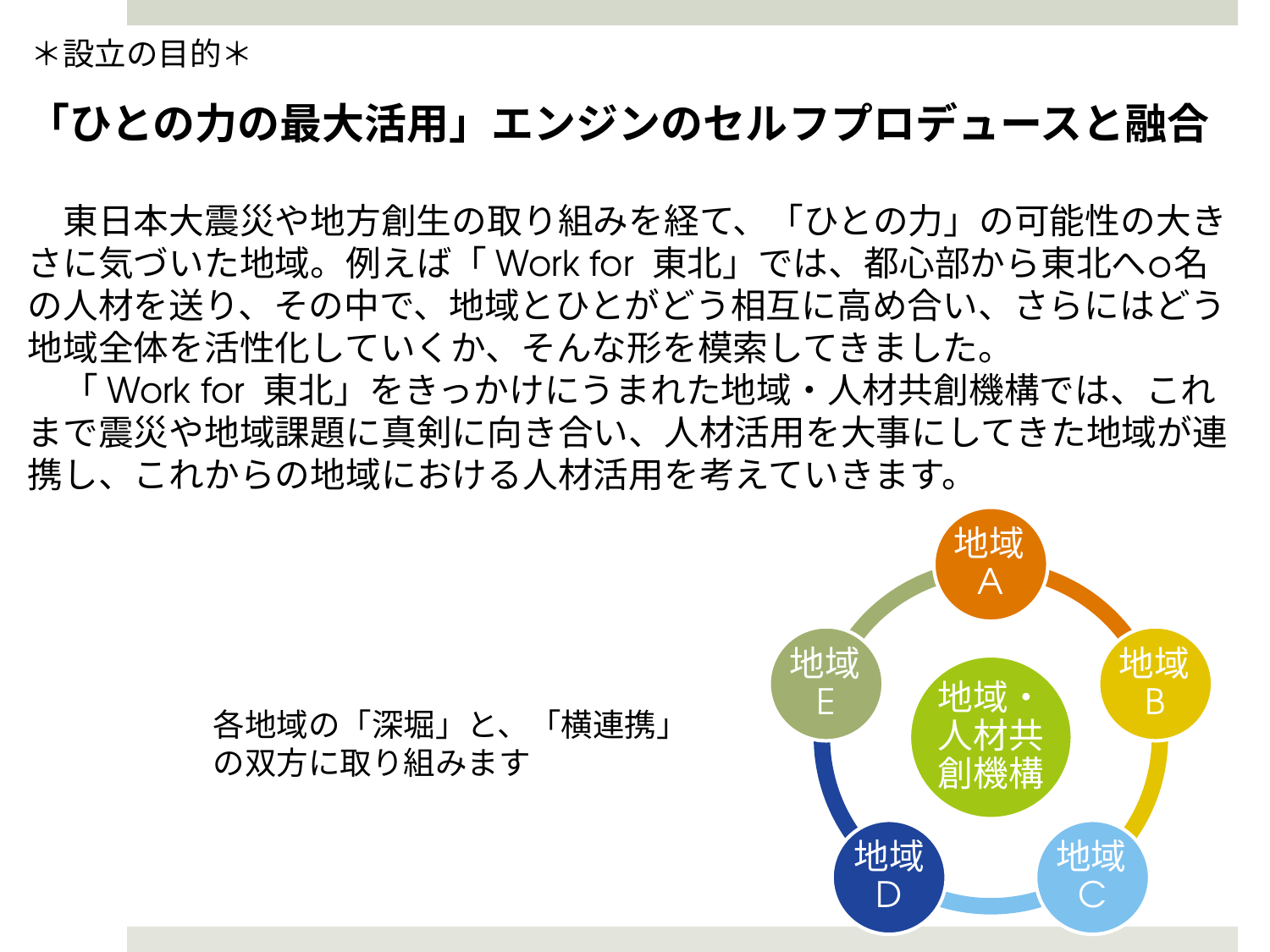

＊設立の目的＊
「ひとの力の最大活用」エンジンのセルフプロデュースと融合

　東日本大震災や地方創生の取り組みを経て、「ひとの力」の可能性の大きさに気づいた地域。例えば「Work for 東北」では、都心部から東北へ○名の人材を送り、その中で、地域とひとがどう相互に高め合い、さらにはどう地域全体を活性化していくか、そんな形を模索してきました。
　「Work for 東北」をきっかけにうまれた地域・人材共創機構では、これまで震災や地域課題に真剣に向き合い、人材活用を大事にしてきた地域が連携し、これからの地域における人材活用を考えていきます。

地域A

地域E
地域B

地域・人材共創機構

地域 D
地域C
各地域の「深堀」と、「横連携」の双方に取り組みます